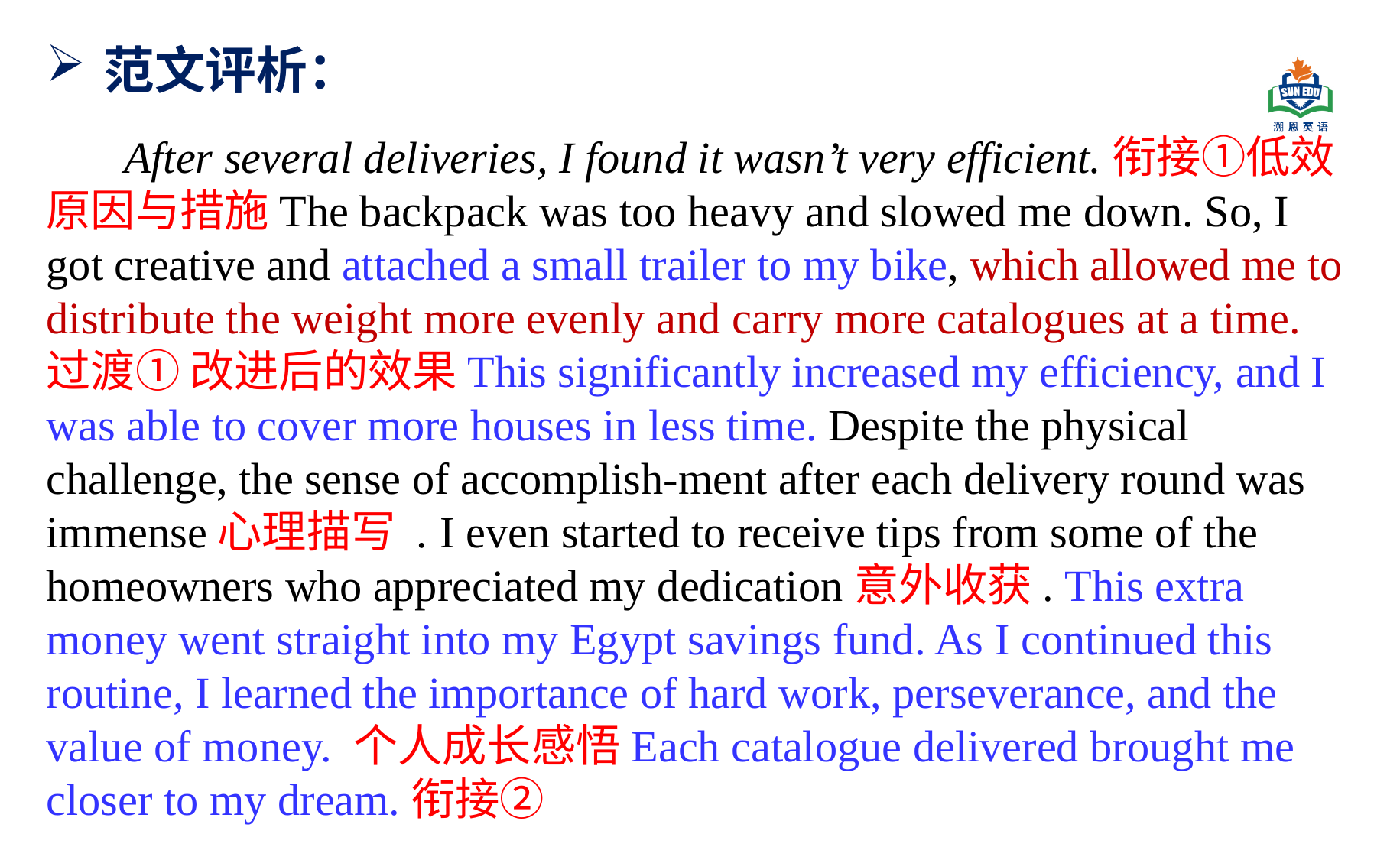

范文评析：
    After several deliveries, I found it wasn’t very efficient.衔接①低效原因与措施The backpack was too heavy and slowed me down. So, I got creative and attached a small trailer to my bike, which allowed me to distribute the weight more evenly and carry more catalogues at a time.过渡① 改进后的效果This significantly increased my efficiency, and I was able to cover more houses in less time. Despite the physical challenge, the sense of accomplish-ment after each delivery round was immense心理描写 . I even started to receive tips from some of the homeowners who appreciated my dedication意外收获. This extra money went straight into my Egypt savings fund. As I continued this routine, I learned the importance of hard work, perseverance, and the value of money. 个人成长感悟Each catalogue delivered brought me closer to my dream.衔接②